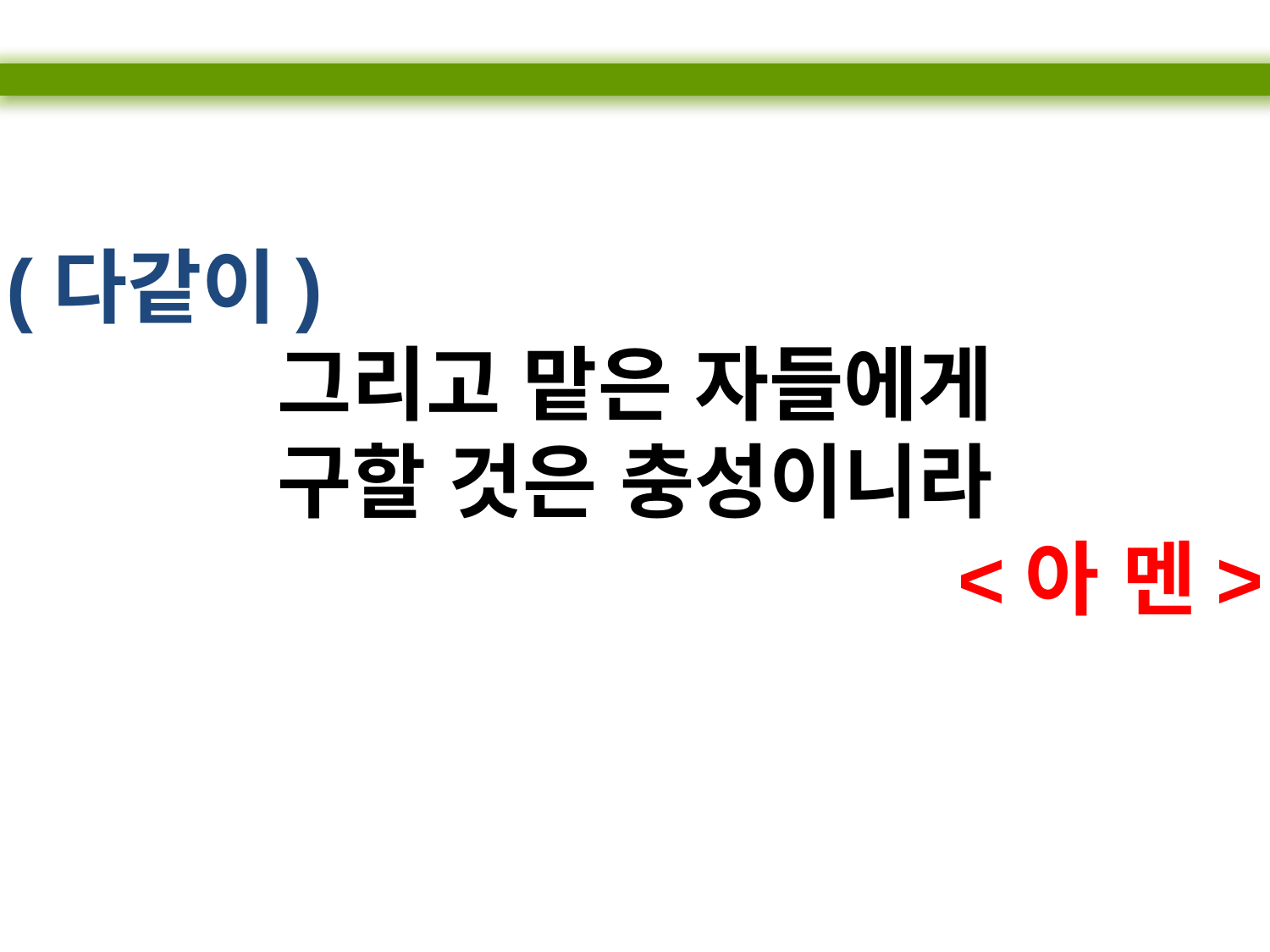

(다같이)
그리고 맡은 자들에게
구할 것은 충성이니라
<아 멘>